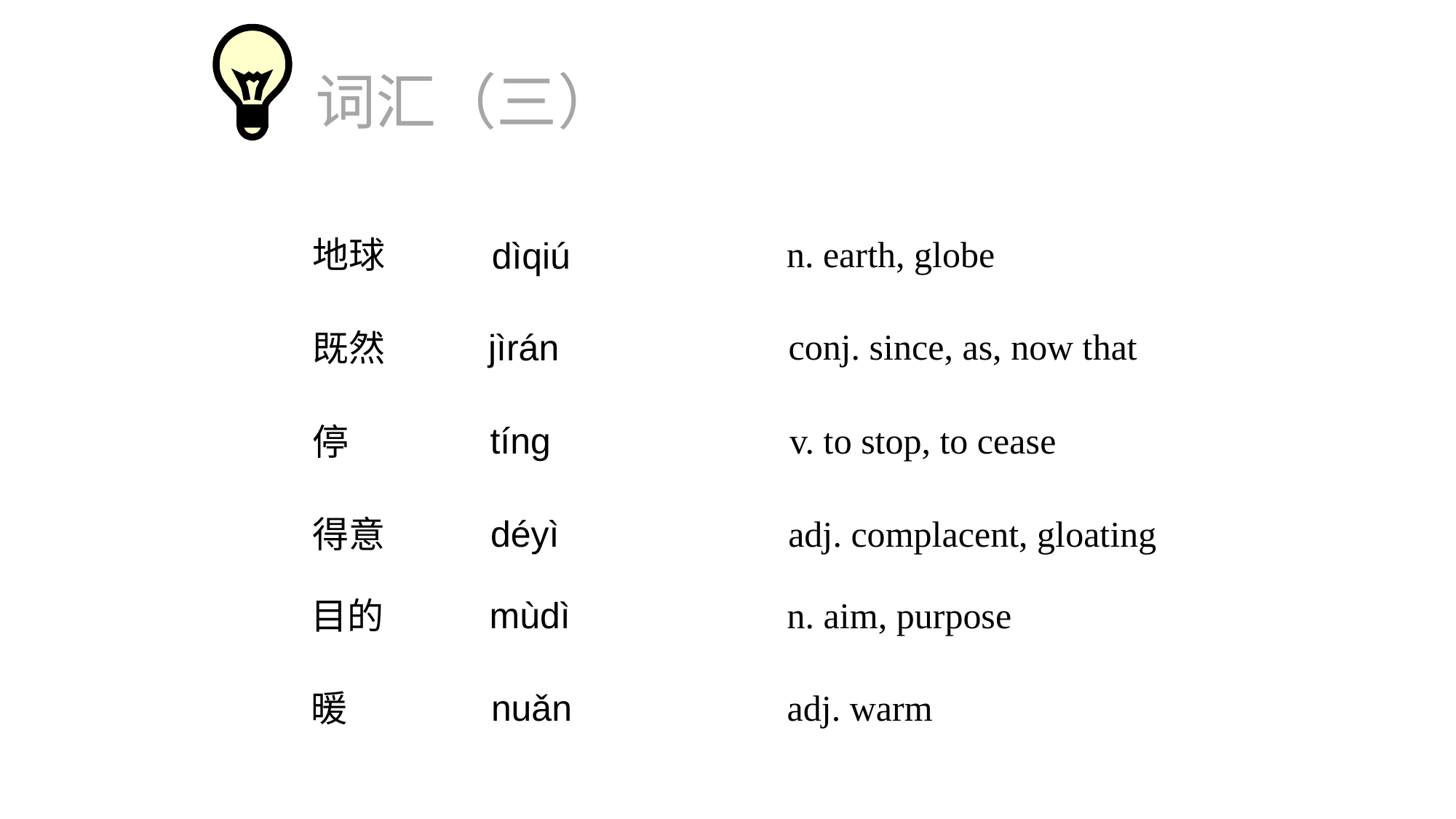

词汇（三）
n. earth, globe
地球
dìqiú
conj. since, as, now that
jìrán
既然
tíng
v. to stop, to cease
停
déyì
adj. complacent, gloating
得意
mùdì
n. aim, purpose
目的
nuǎn
adj. warm
暖